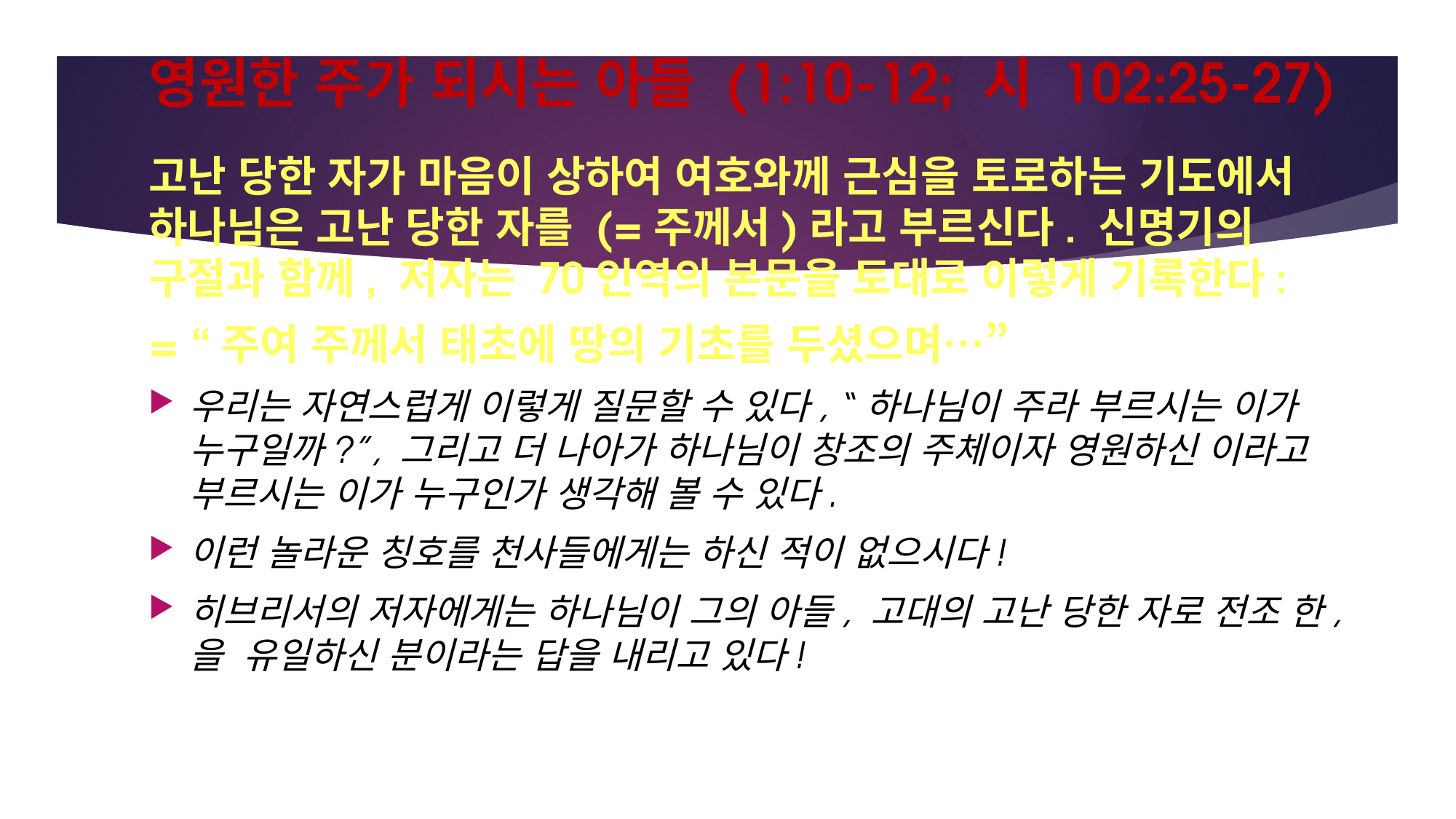

# 영원한 주가 되시는 아들 (1:10-12; 시 102:25-27)
고난 당한 자가 마음이 상하여 여호와께 근심을 토로하는 기도에서 하나님은 고난 당한 자를 (=주께서)라고 부르신다. 신명기의 구절과 함께, 저자는 70인역의 본문을 토대로 이렇게 기록한다:
= “주여 주께서 태초에 땅의 기초를 두셨으며…”
우리는 자연스럽게 이렇게 질문할 수 있다, “하나님이 주라 부르시는 이가 누구일까?”, 그리고 더 나아가 하나님이 창조의 주체이자 영원하신 이라고 부르시는 이가 누구인가 생각해 볼 수 있다.
이런 놀라운 칭호를 천사들에게는 하신 적이 없으시다!
히브리서의 저자에게는 하나님이 그의 아들, 고대의 고난 당한 자로 전조 한, 을  유일하신 분이라는 답을 내리고 있다!